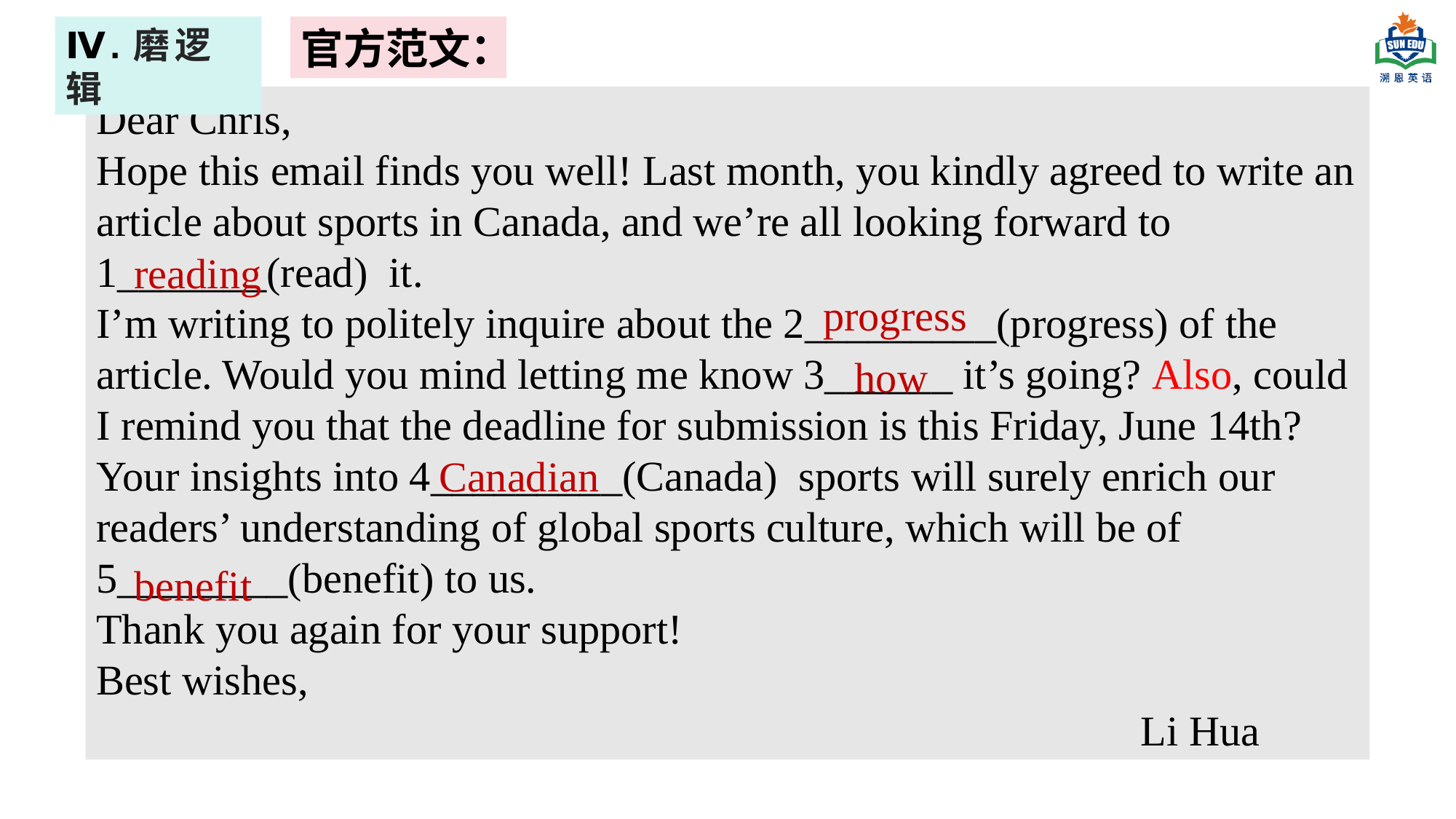

Ⅳ.磨逻辑
官方范文：
Dear Chris,
Hope this email finds you well! Last month, you kindly agreed to write an article about sports in Canada, and we’re all looking forward to 1_______(read)  it.
I’m writing to politely inquire about the 2_________(progress) of the article. Would you mind letting me know 3______ it’s going? Also, could I remind you that the deadline for submission is this Friday, June 14th? Your insights into 4_________(Canada)  sports will surely enrich our readers’ understanding of global sports culture, which will be of 5________(benefit) to us.
Thank you again for your support!
Best wishes,
                                                                                                   Li Hua
reading
 progress
how
Canadian
 benefit